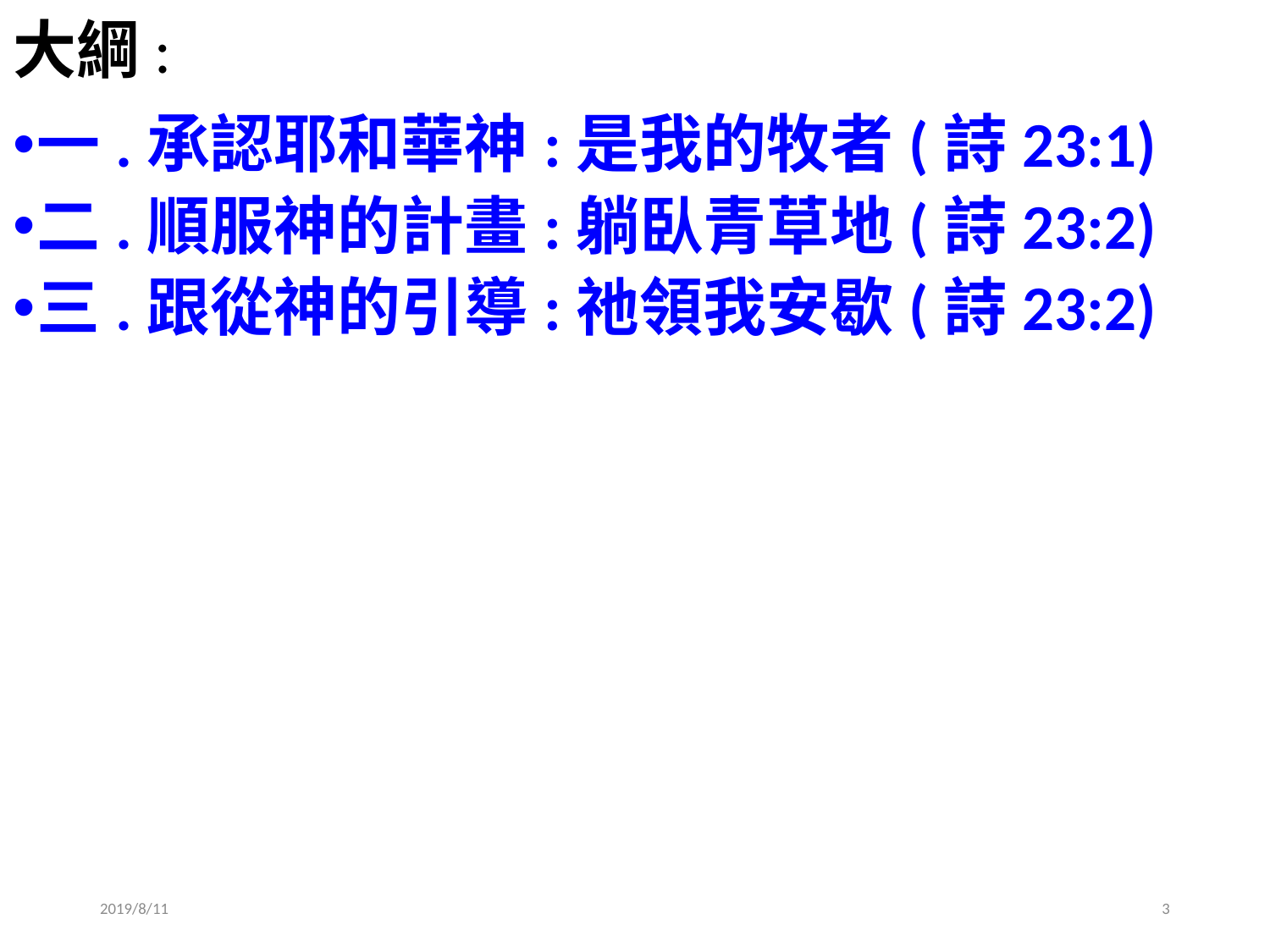

# 大綱:
一.承認耶和華神:是我的牧者(詩23:1)
二.順服神的計畫:躺臥青草地(詩23:2)
三.跟從神的引導:祂領我安歇(詩23:2)

2019/8/11
3